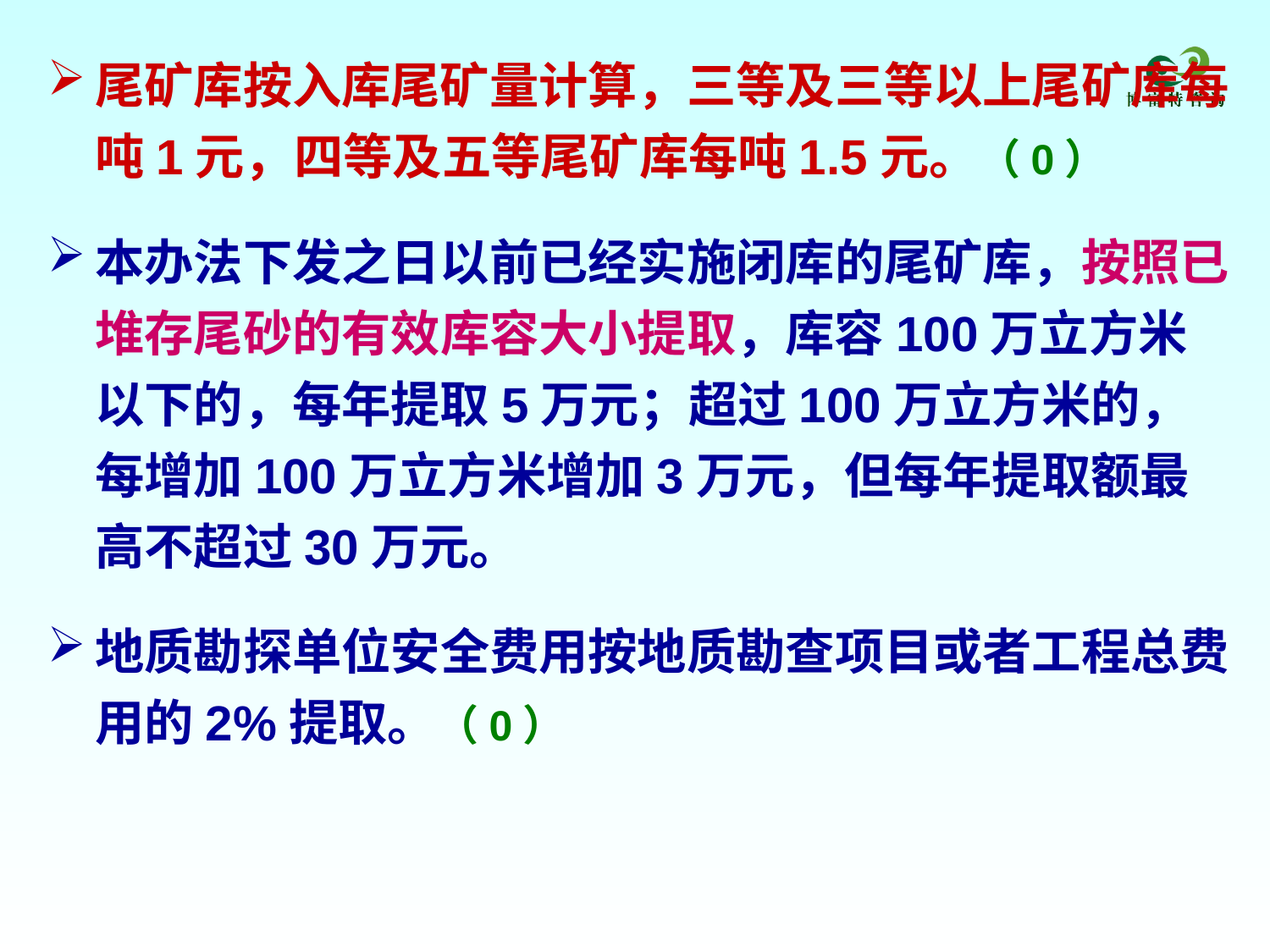

尾矿库按入库尾矿量计算，三等及三等以上尾矿库每吨1元，四等及五等尾矿库每吨1.5元。（0）
本办法下发之日以前已经实施闭库的尾矿库，按照已堆存尾砂的有效库容大小提取，库容100万立方米以下的，每年提取5万元；超过100万立方米的，每增加100万立方米增加3万元，但每年提取额最高不超过30万元。
地质勘探单位安全费用按地质勘查项目或者工程总费用的2%提取。（0）